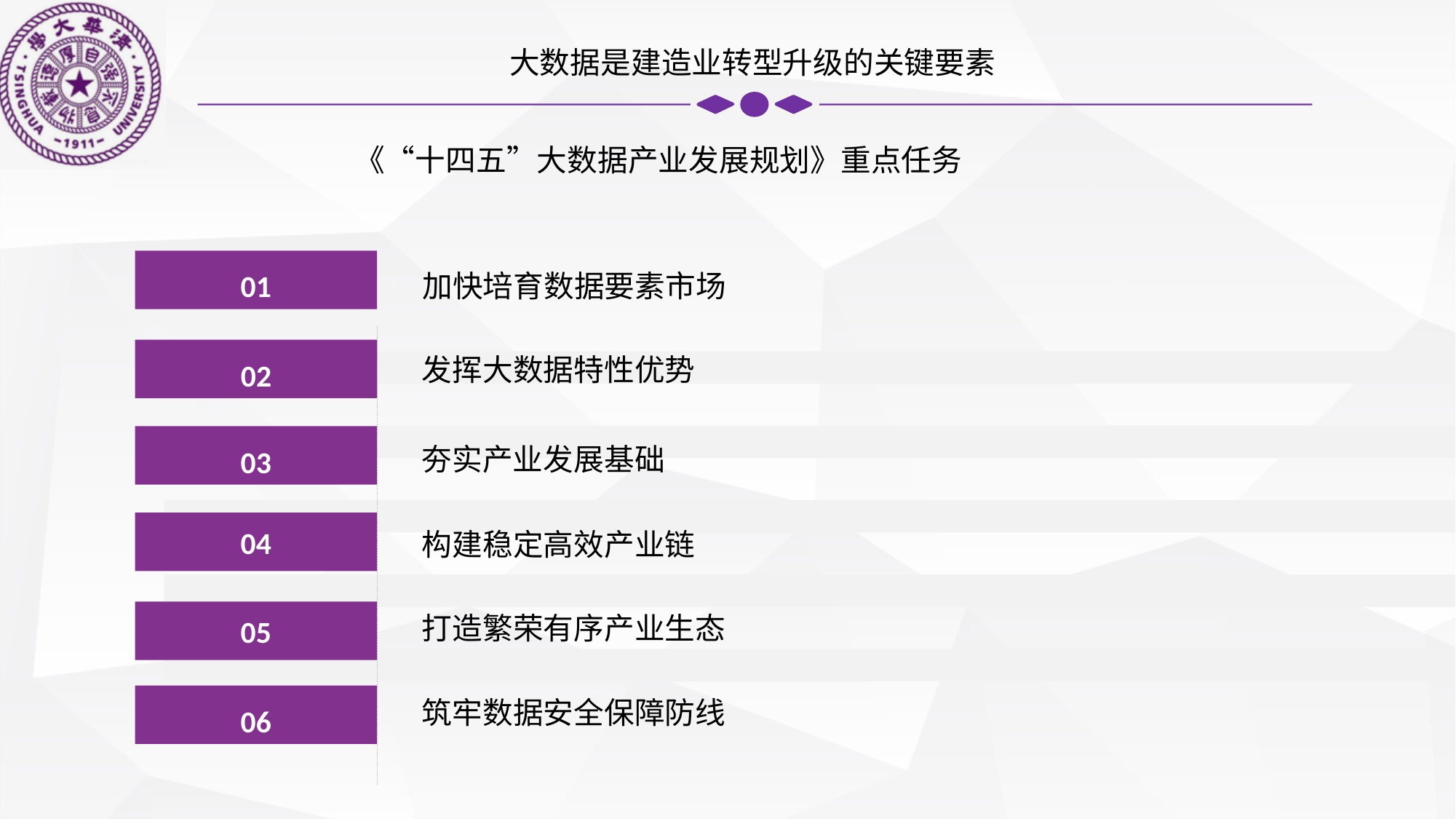

大数据是建造业转型升级的关键要素

《“十四五”大数据产业发展规划》重点任务
01
02

03

06
加快培育数据要素市场
发挥大数据特性优势
夯实产业发展基础
04
构建稳定高效产业链
05
打造繁荣有序产业生态
筑牢数据安全保障防线